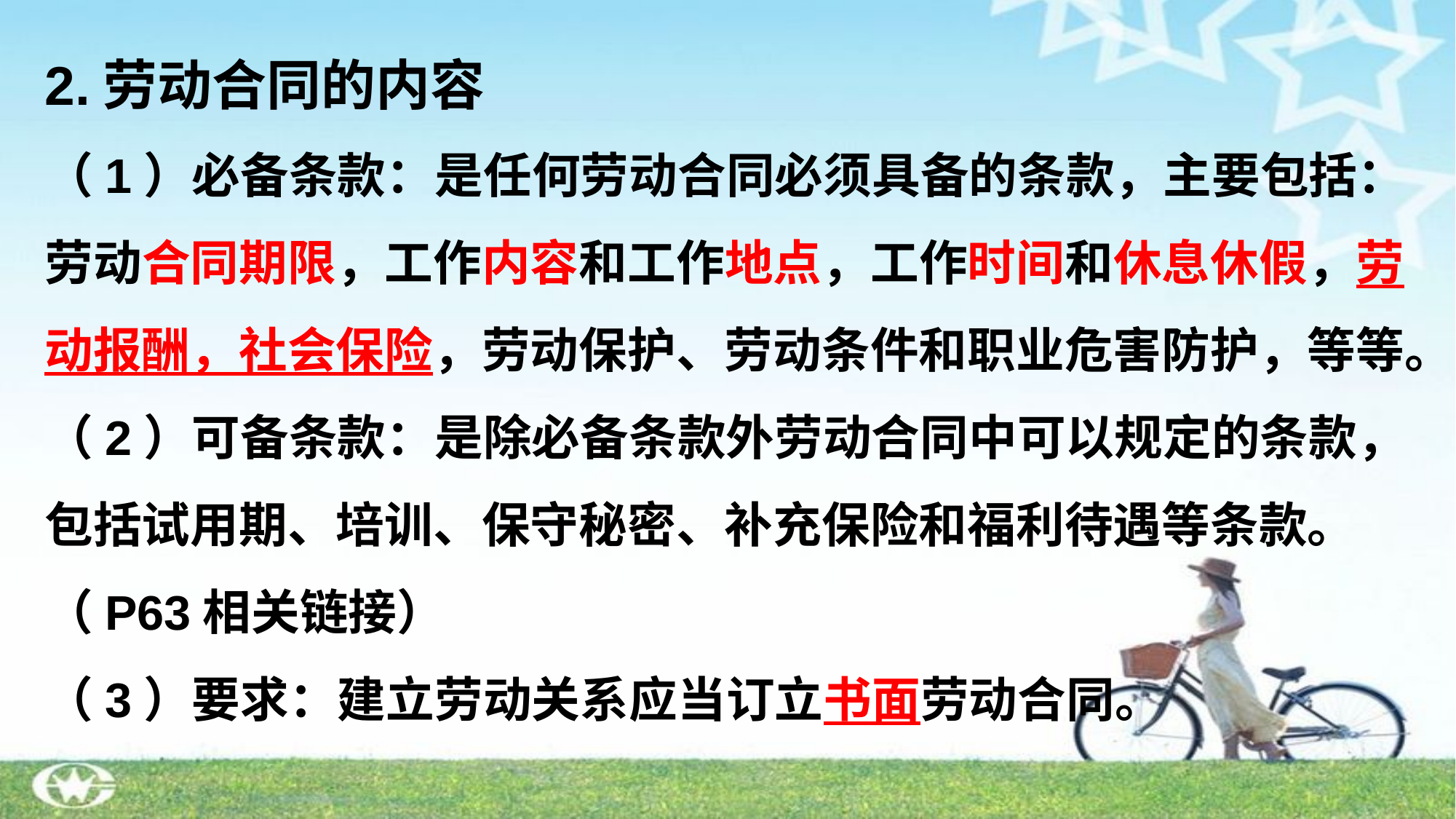

2.劳动合同的内容
（1）必备条款：是任何劳动合同必须具备的条款，主要包括：劳动合同期限，工作内容和工作地点，工作时间和休息休假，劳动报酬，社会保险，劳动保护、劳动条件和职业危害防护，等等。
（2）可备条款：是除必备条款外劳动合同中可以规定的条款，包括试用期、培训、保守秘密、补充保险和福利待遇等条款。
（P63相关链接）
（3）要求：建立劳动关系应当订立书面劳动合同。